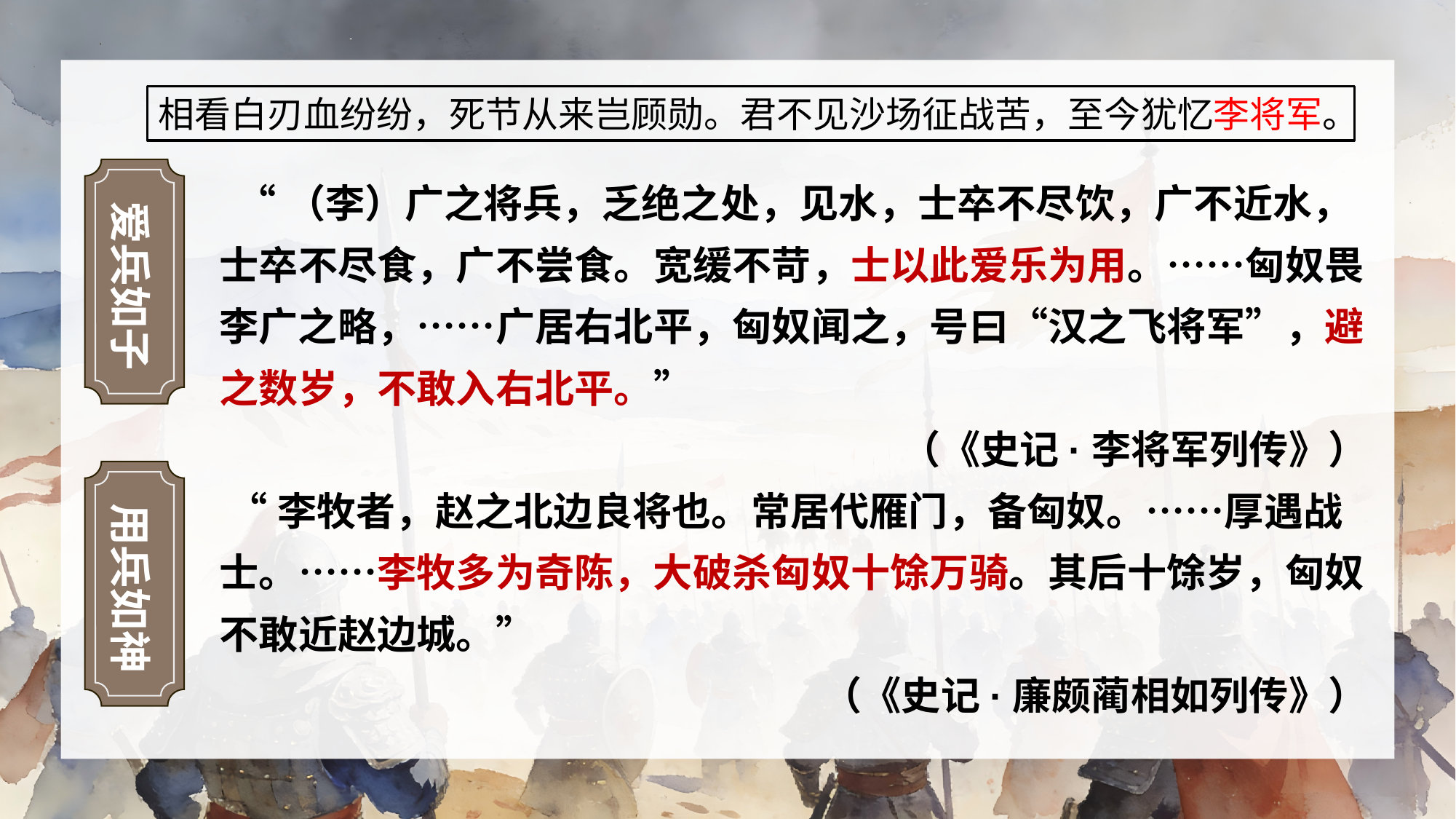

相看白刃血纷纷，死节从来岂顾勋。君不见沙场征战苦，至今犹忆李将军。
爱兵如子

  “（李）广之将兵，乏绝之处，见水，士卒不尽饮，广不近水，士卒不尽食，广不尝食。宽缓不苛，士以此爱乐为用。……匈奴畏李广之略，……广居右北平，匈奴闻之，号曰“汉之飞将军”，避之数岁，不敢入右北平。”
（《史记·李将军列传》）
 “李牧者，赵之北边良将也。常居代雁门，备匈奴。……厚遇战士。……李牧多为奇陈，大破杀匈奴十馀万骑。其后十馀岁，匈奴不敢近赵边城。”
（《史记·廉颇蔺相如列传》）
用兵如神